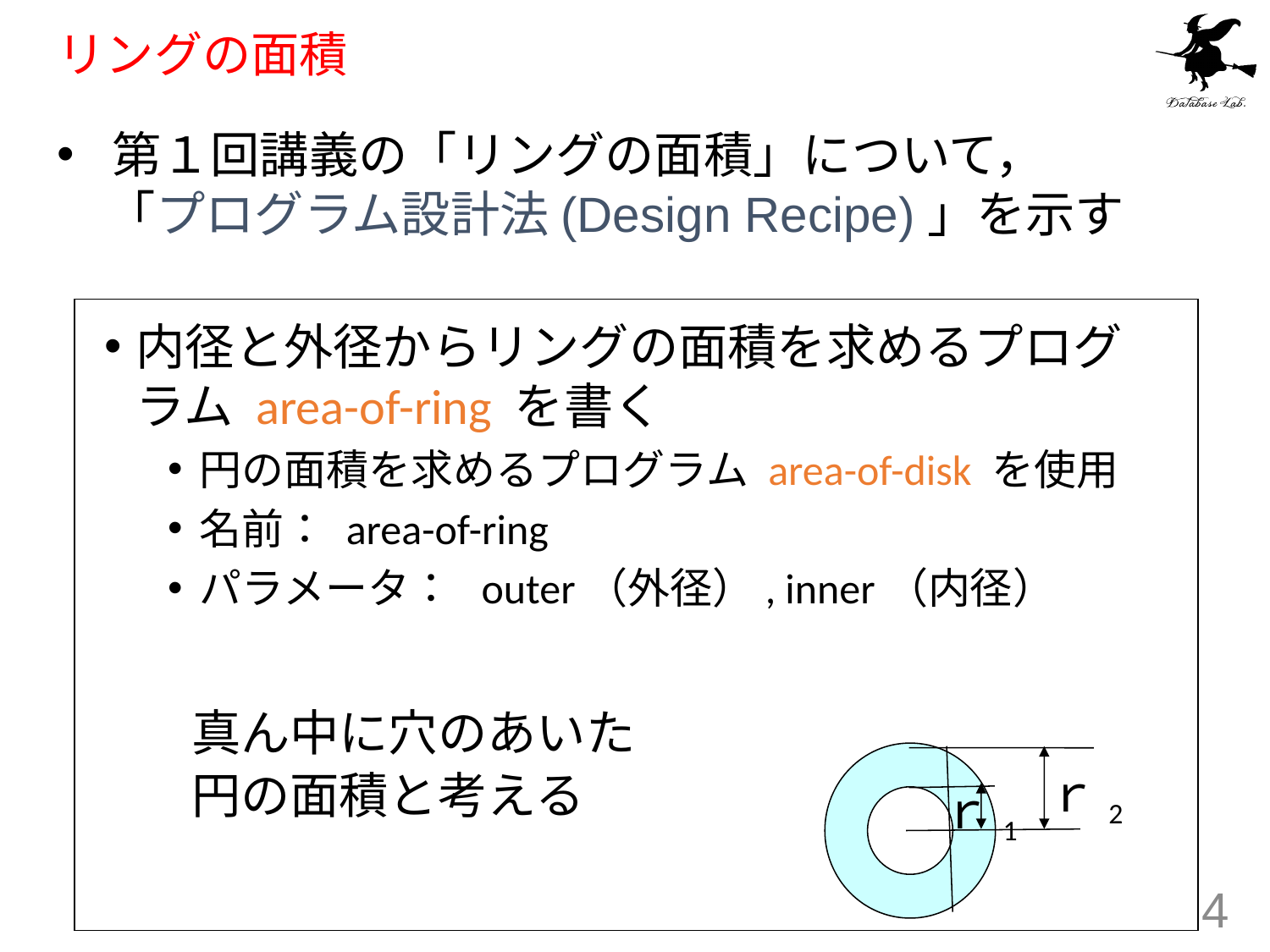

# リングの面積
 第１回講義の「リングの面積」について，
　「プログラム設計法(Design Recipe)」を示す

内径と外径からリングの面積を求めるプログラム area-of-ring を書く
円の面積を求めるプログラム area-of-disk を使用
名前： area-of-ring
パラメータ：  outer（外径）, inner（内径）

真ん中に穴のあいた
円の面積と考える

ｒ2
ｒ1

4